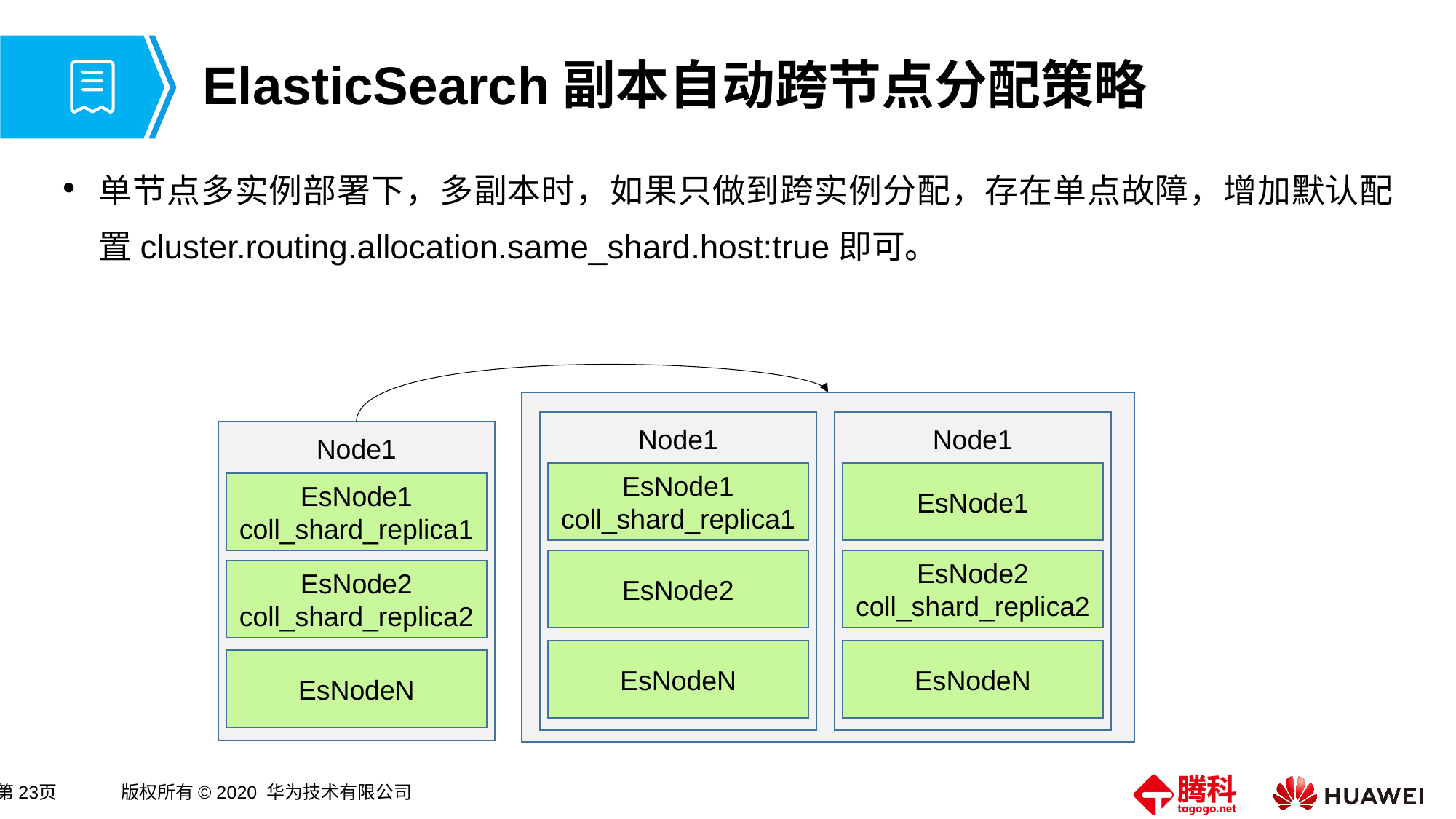

# ElasticSearch副本自动跨节点分配策略
单节点多实例部署下，多副本时，如果只做到跨实例分配，存在单点故障，增加默认配置cluster.routing.allocation.same_shard.host:true即可。

Node1
Node1

Node1
EsNode1
coll_shard_replica1
EsNode1
EsNode1
coll_shard_replica1
EsNode2
EsNode2
coll_shard_replica2
EsNode2
coll_shard_replica2
EsNodeN
EsNodeN
EsNodeN